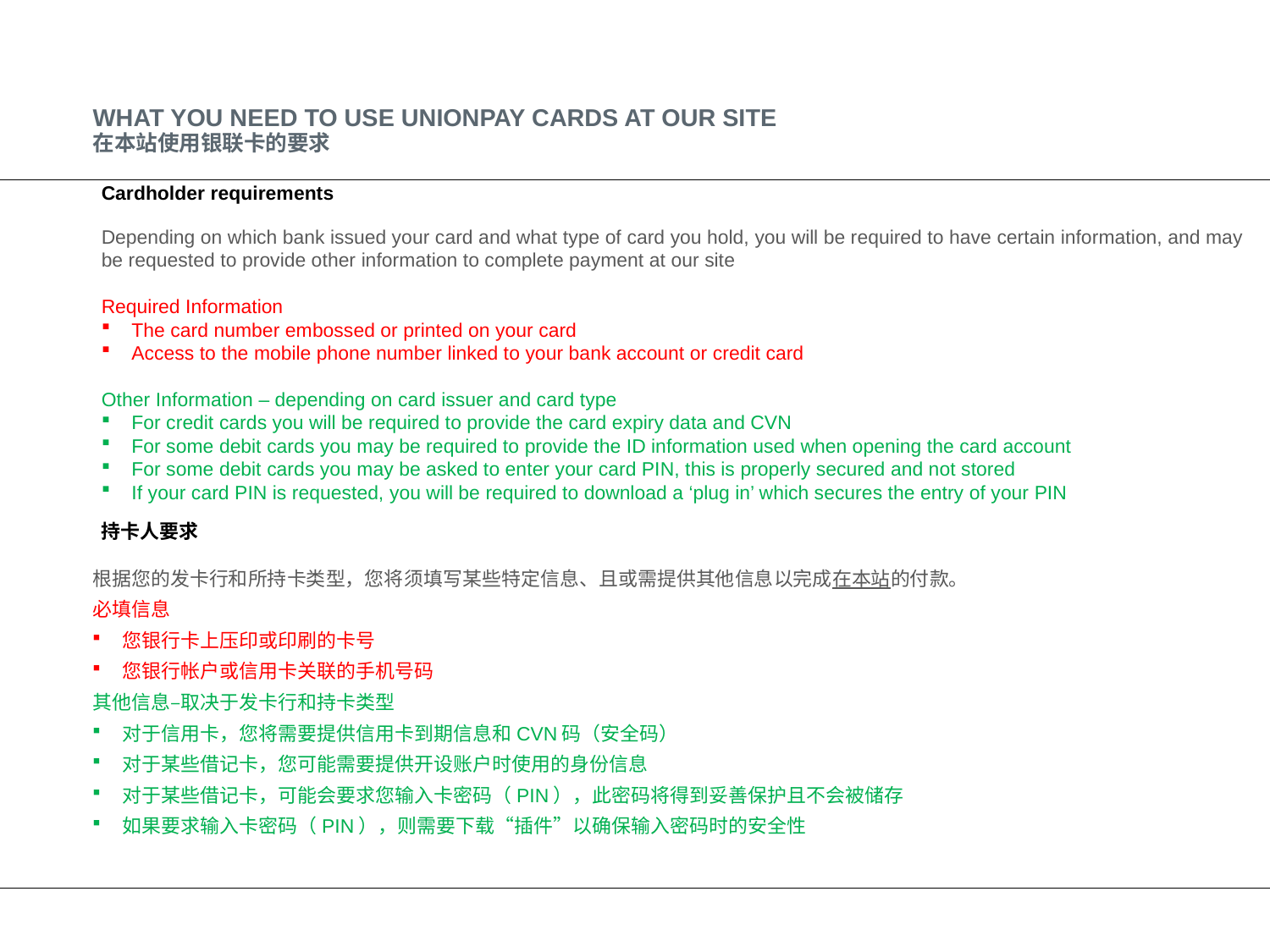

# WHAT YOU NEED TO USE UNIONPAY CARDS AT OUR SITE 在本站使用银联卡的要求
Cardholder requirements

Depending on which bank issued your card and what type of card you hold, you will be required to have certain information, and may be requested to provide other information to complete payment at our site

Required Information
The card number embossed or printed on your card
Access to the mobile phone number linked to your bank account or credit card

Other Information – depending on card issuer and card type
For credit cards you will be required to provide the card expiry data and CVN
For some debit cards you may be required to provide the ID information used when opening the card account
For some debit cards you may be asked to enter your card PIN, this is properly secured and not stored
If your card PIN is requested, you will be required to download a ‘plug in’ which secures the entry of your PIN
持卡人要求
根据您的发卡行和所持卡类型，您将须填写某些特定信息、且或需提供其他信息以完成在本站的付款。
必填信息
您银行卡上压印或印刷的卡号
您银行帐户或信用卡关联的手机号码
其他信息–取决于发卡行和持卡类型
对于信用卡，您将需要提供信用卡到期信息和CVN码（安全码）
对于某些借记卡，您可能需要提供开设账户时使用的身份信息
对于某些借记卡，可能会要求您输入卡密码（PIN），此密码将得到妥善保护且不会被储存
如果要求输入卡密码（PIN），则需要下载“插件”以确保输入密码时的安全性